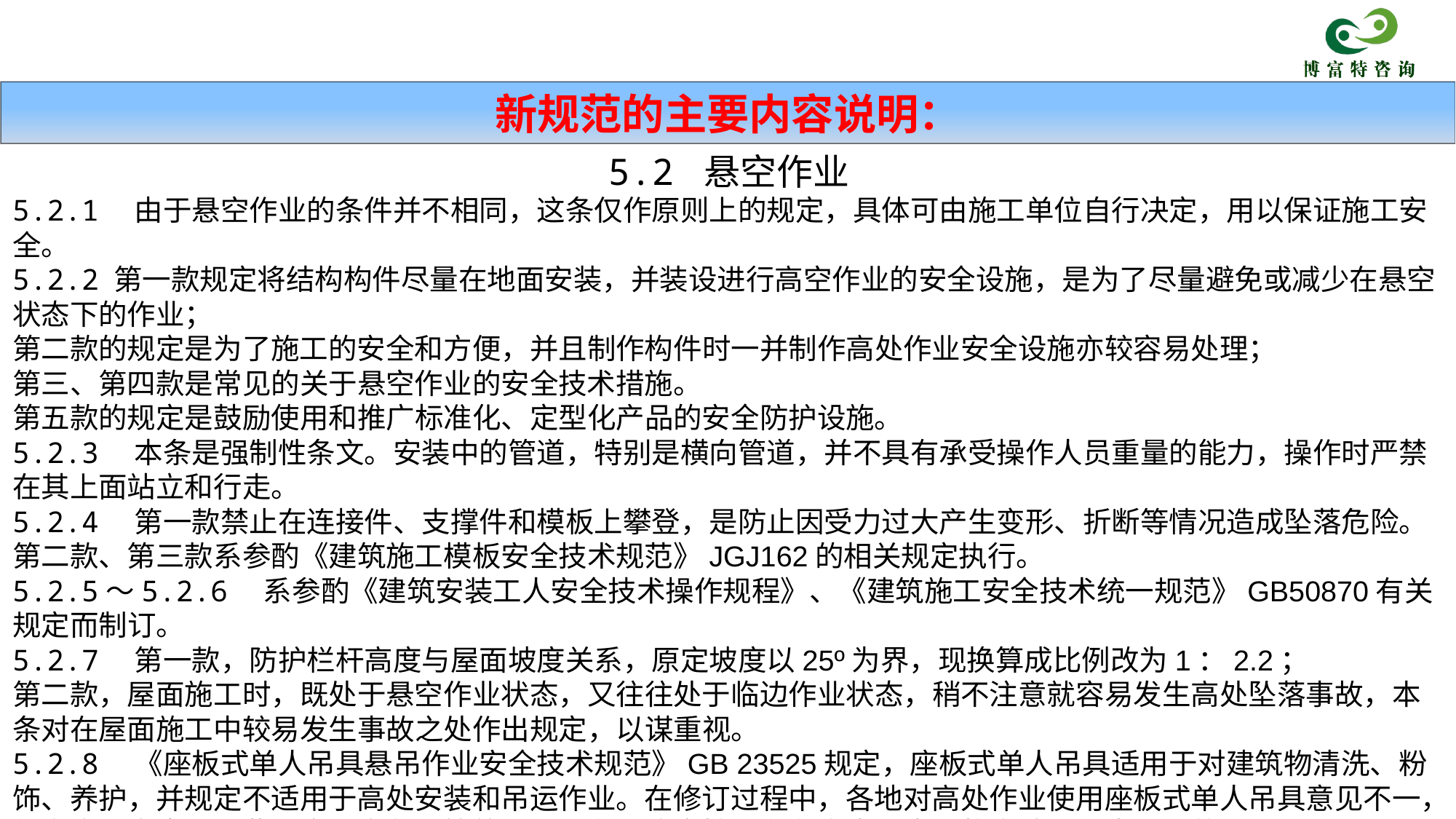

新规范的主要内容说明：
5.2 悬空作业
5.2.1　由于悬空作业的条件并不相同，这条仅作原则上的规定，具体可由施工单位自行决定，用以保证施工安全。
5.2.2 第一款规定将结构构件尽量在地面安装，并装设进行高空作业的安全设施，是为了尽量避免或减少在悬空状态下的作业；
第二款的规定是为了施工的安全和方便，并且制作构件时一并制作高处作业安全设施亦较容易处理；
第三、第四款是常见的关于悬空作业的安全技术措施。
第五款的规定是鼓励使用和推广标准化、定型化产品的安全防护设施。
5.2.3　本条是强制性条文。安装中的管道，特别是横向管道，并不具有承受操作人员重量的能力，操作时严禁在其上面站立和行走。
5.2.4　第一款禁止在连接件、支撑件和模板上攀登，是防止因受力过大产生变形、折断等情况造成坠落危险。
第二款、第三款系参酌《建筑施工模板安全技术规范》JGJ162的相关规定执行。
5.2.5～5.2.6　系参酌《建筑安装工人安全技术操作规程》、《建筑施工安全技术统一规范》GB50870有关规定而制订。
5.2.7　第一款，防护栏杆高度与屋面坡度关系，原定坡度以25º为界，现换算成比例改为1：2.2；
第二款，屋面施工时，既处于悬空作业状态，又往往处于临边作业状态，稍不注意就容易发生高处坠落事故，本条对在屋面施工中较易发生事故之处作出规定，以谋重视。
5.2.8　《座板式单人吊具悬吊作业安全技术规范》GB 23525规定，座板式单人吊具适用于对建筑物清洗、粉饰、养护，并规定不适用于高处安装和吊运作业。在修订过程中，各地对高处作业使用座板式单人吊具意见不一，经多方征求意见作此规定。自制吊篮的质量具有不确定性，存在安全隐患，故高处作业中不得使用。